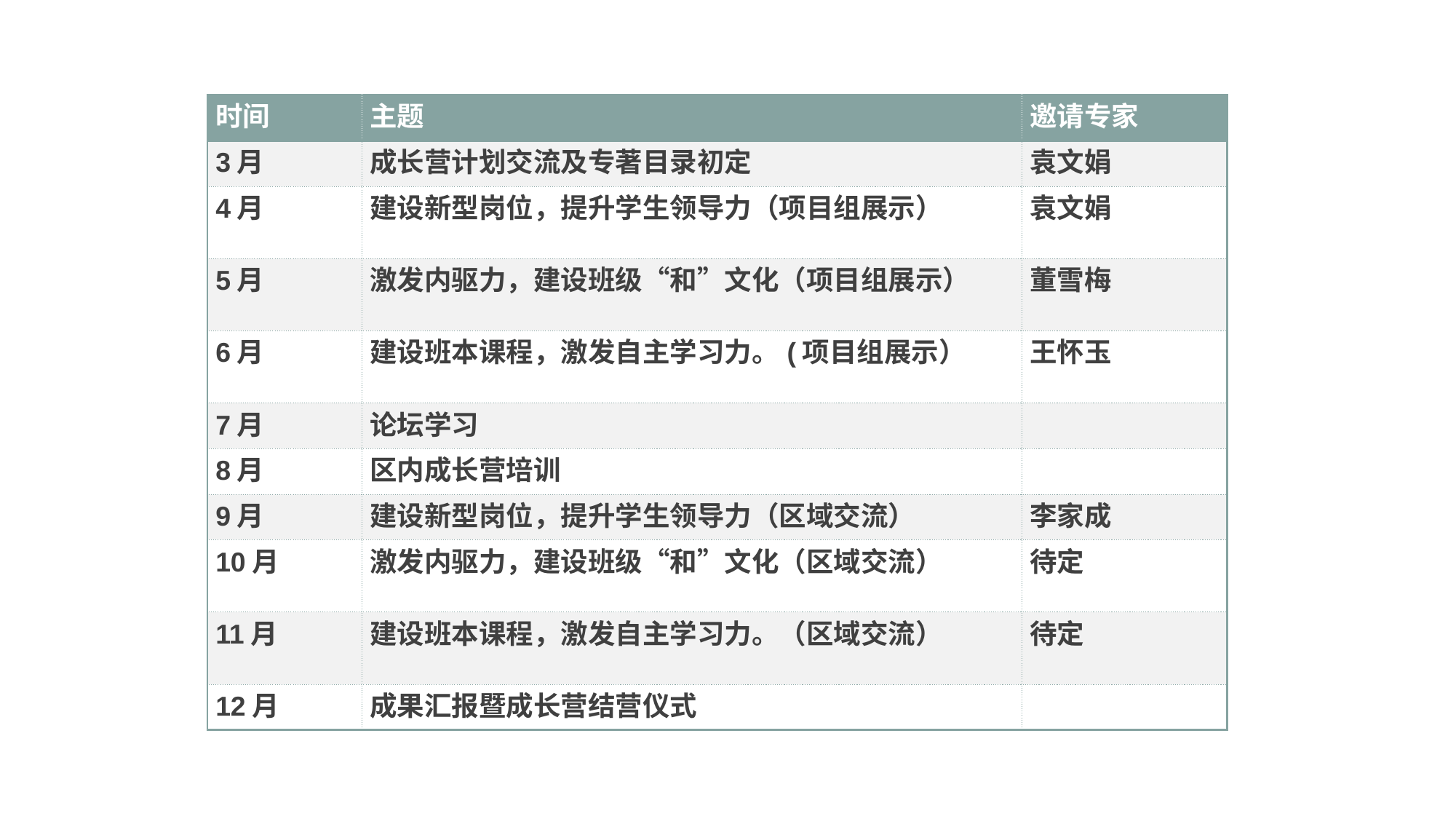

| 时间 | 主题 | 邀请专家 |
| --- | --- | --- |
| 3月 | 成长营计划交流及专著目录初定 | 袁文娟 |
| 4月 | 建设新型岗位，提升学生领导力（项目组展示） | 袁文娟 |
| 5月 | 激发内驱力，建设班级“和”文化（项目组展示） | 董雪梅 |
| 6月 | 建设班本课程，激发自主学习力。(项目组展示） | 王怀玉 |
| 7月 | 论坛学习 |  |
| 8月 | 区内成长营培训 |  |
| 9月 | 建设新型岗位，提升学生领导力（区域交流） | 李家成 |
| 10月 | 激发内驱力，建设班级“和”文化（区域交流） | 待定 |
| 11月 | 建设班本课程，激发自主学习力。（区域交流） | 待定 |
| 12月 | 成果汇报暨成长营结营仪式 |  |